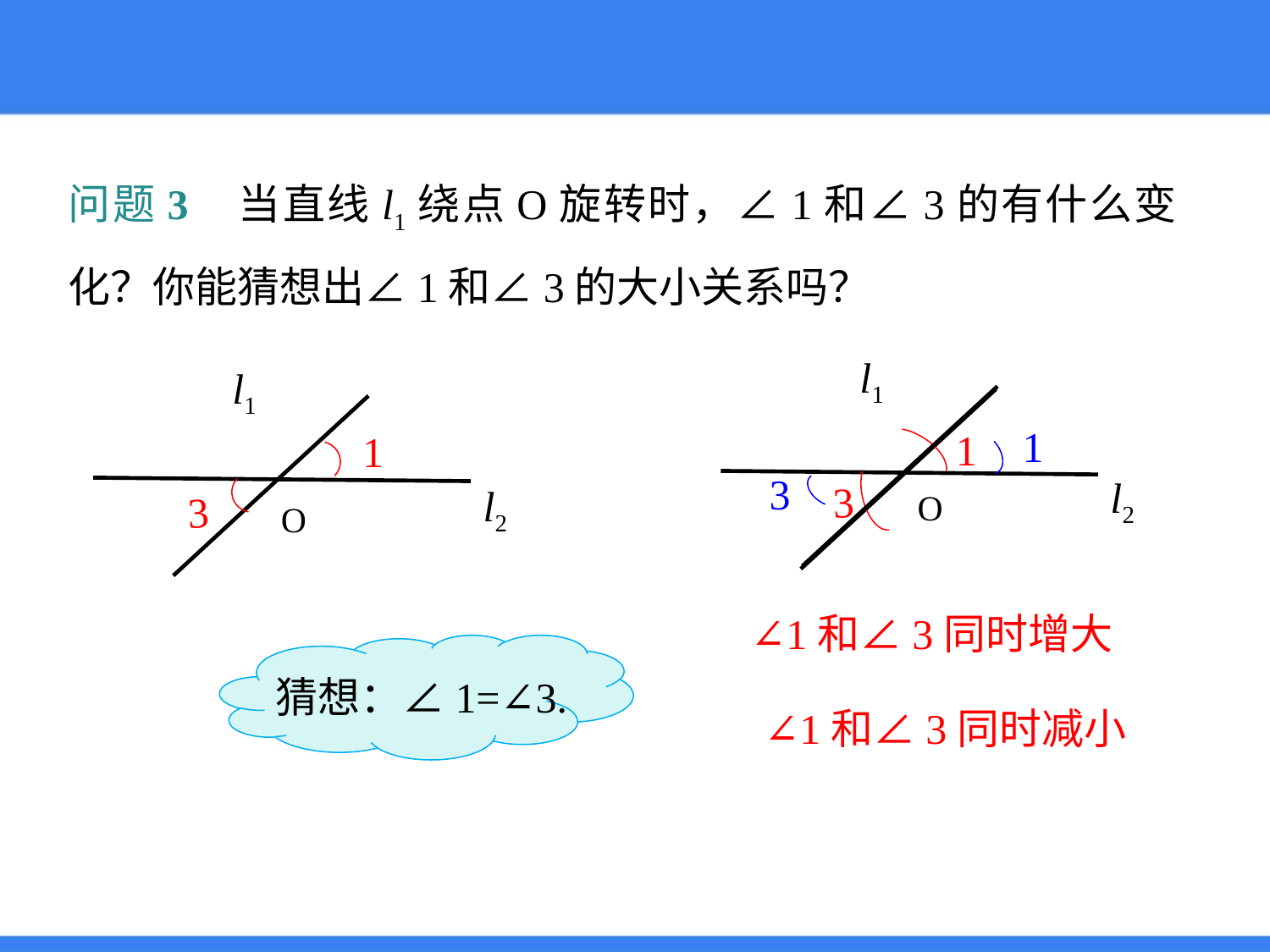

问题3   当直线l1绕点O旋转时，∠1和∠3的有什么变化？你能猜想出∠1和∠3的大小关系吗？
l1
l1
l2
O
1

3
1

1

3

3

l2

O
∠1和∠3同时增大

猜想：∠1=∠3.
∠1和∠3同时减小